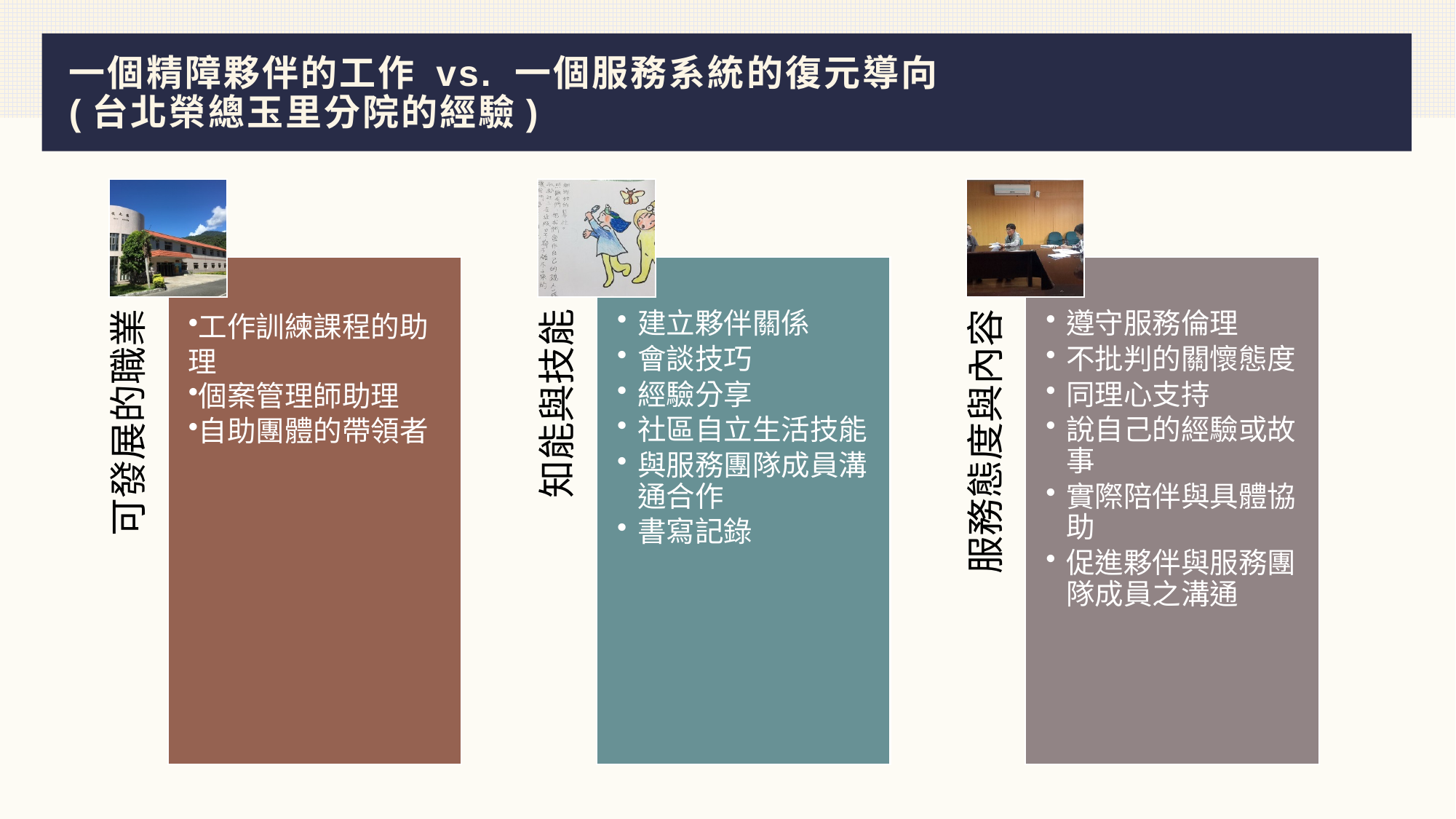

# 一個精障夥伴的工作 vs. 一個服務系統的復元導向 (台北榮總玉里分院的經驗)
可發展的職業
工作訓練課程的助理
個案管理師助理
自助團體的帶領者

知能與技能
建立夥伴關係
會談技巧
經驗分享
社區自立生活技能
與服務團隊成員溝通合作
書寫記錄
服務態度與內容
遵守服務倫理
不批判的關懷態度
同理心支持
說自己的經驗或故事
實際陪伴與具體協助
促進夥伴與服務團隊成員之溝通